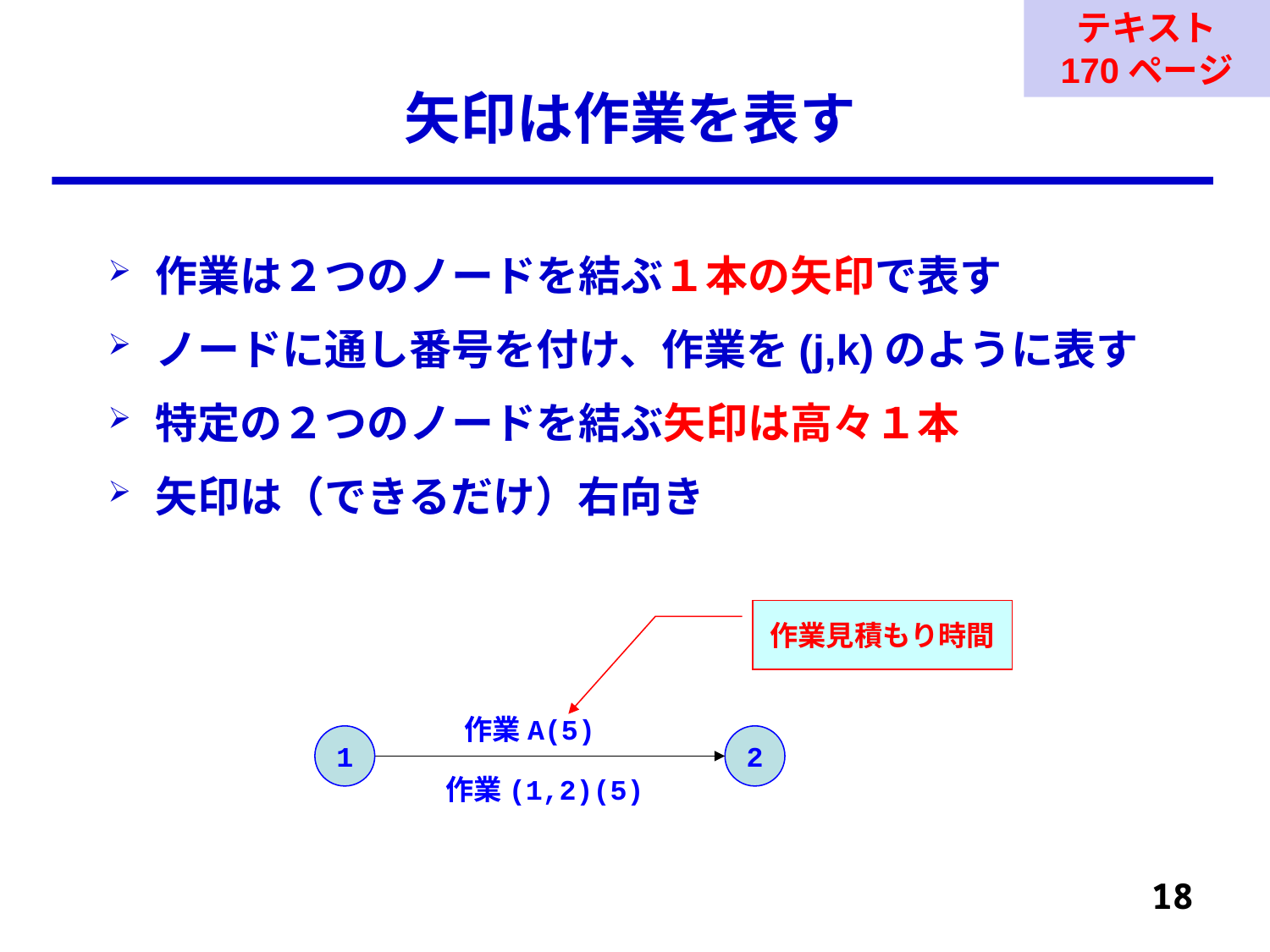

テキスト
170ページ
# 矢印は作業を表す
作業は２つのノードを結ぶ１本の矢印で表す
ノードに通し番号を付け、作業を(j,k)のように表す
特定の２つのノードを結ぶ矢印は高々１本
矢印は（できるだけ）右向き
作業見積もり時間
作業A(5)
1
2
作業(1,2)(5)
18